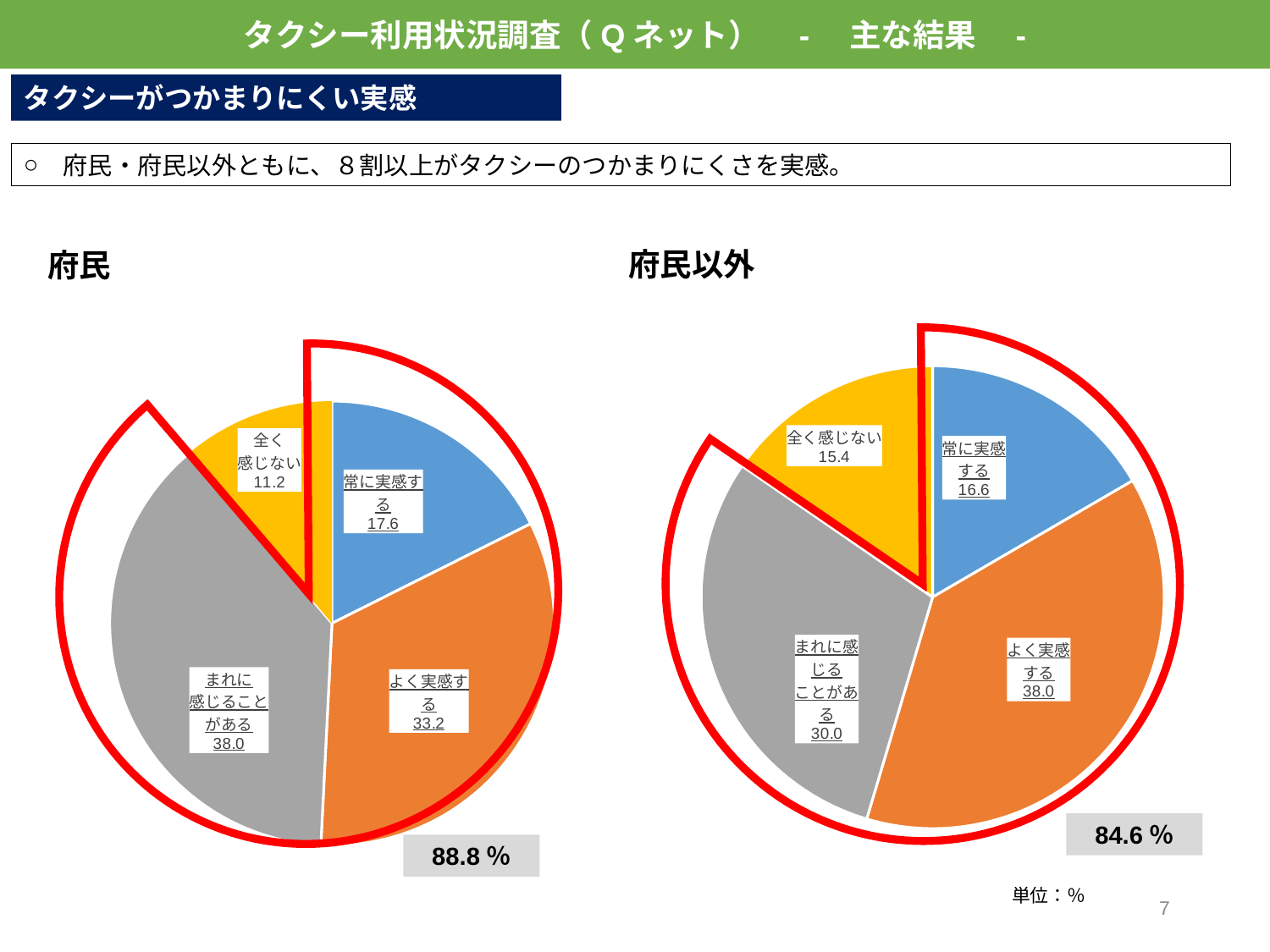

タクシー利用状況調査（Qネット）　-　主な結果　-
タクシーがつかまりにくい実感
府民・府民以外ともに、８割以上がタクシーのつかまりにくさを実感。
府民以外
府民

### Chart

| Category |  |
|---|---|
| 常に実感している | 16.6 |
| よく実感する | 38.0 |
| まれに感じることがある | 30.0 |
| まったく感じない | 15.4 |

### Chart

| Category |  |  |
|---|---|---|
| 常に実感している | 17.6 | 17.6 |
| よく実感する | 33.2 | 33.2 |
| まれに感じることがある | 38.0 | 38.0 |
| まったく感じない | 11.2 | 11.2 |
84.6％
88.8％
単位：％
7